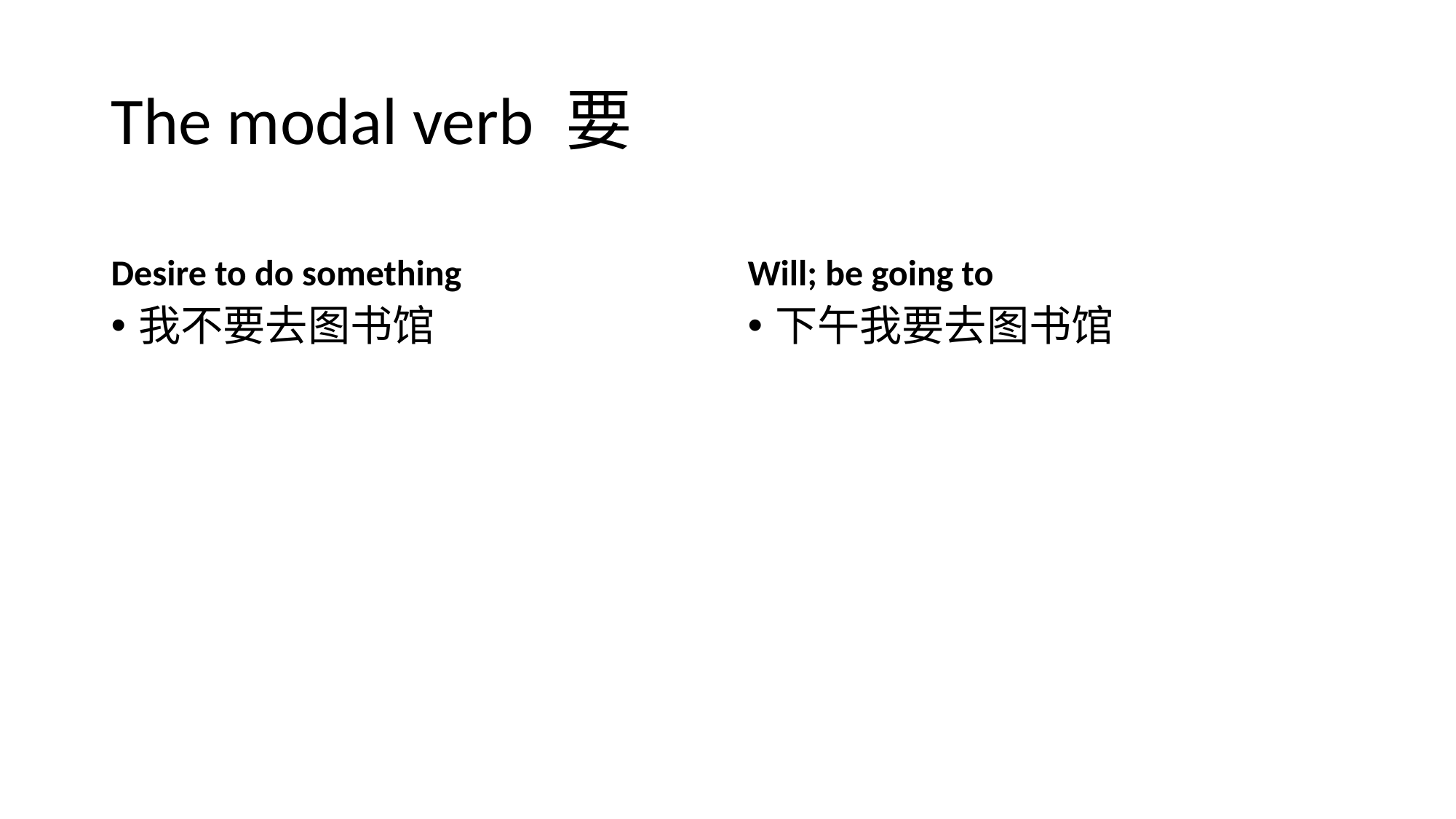

# The modal verb 要
Desire to do something
Will; be going to
我不要去图书馆

下午我要去图书馆